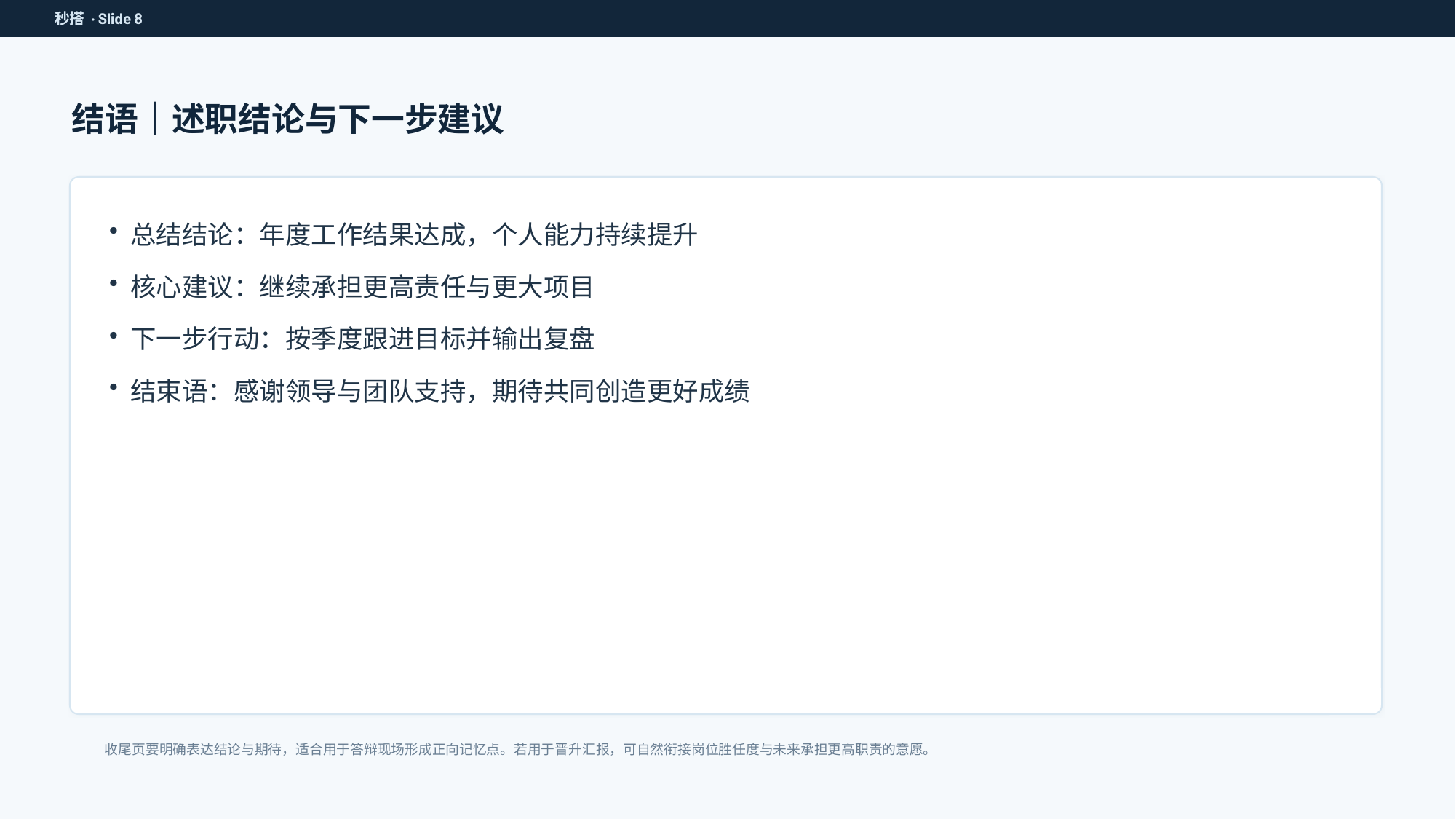

秒搭 · Slide 8
结语｜述职结论与下一步建议

总结结论：年度工作结果达成，个人能力持续提升
核心建议：继续承担更高责任与更大项目
下一步行动：按季度跟进目标并输出复盘
结束语：感谢领导与团队支持，期待共同创造更好成绩
收尾页要明确表达结论与期待，适合用于答辩现场形成正向记忆点。若用于晋升汇报，可自然衔接岗位胜任度与未来承担更高职责的意愿。